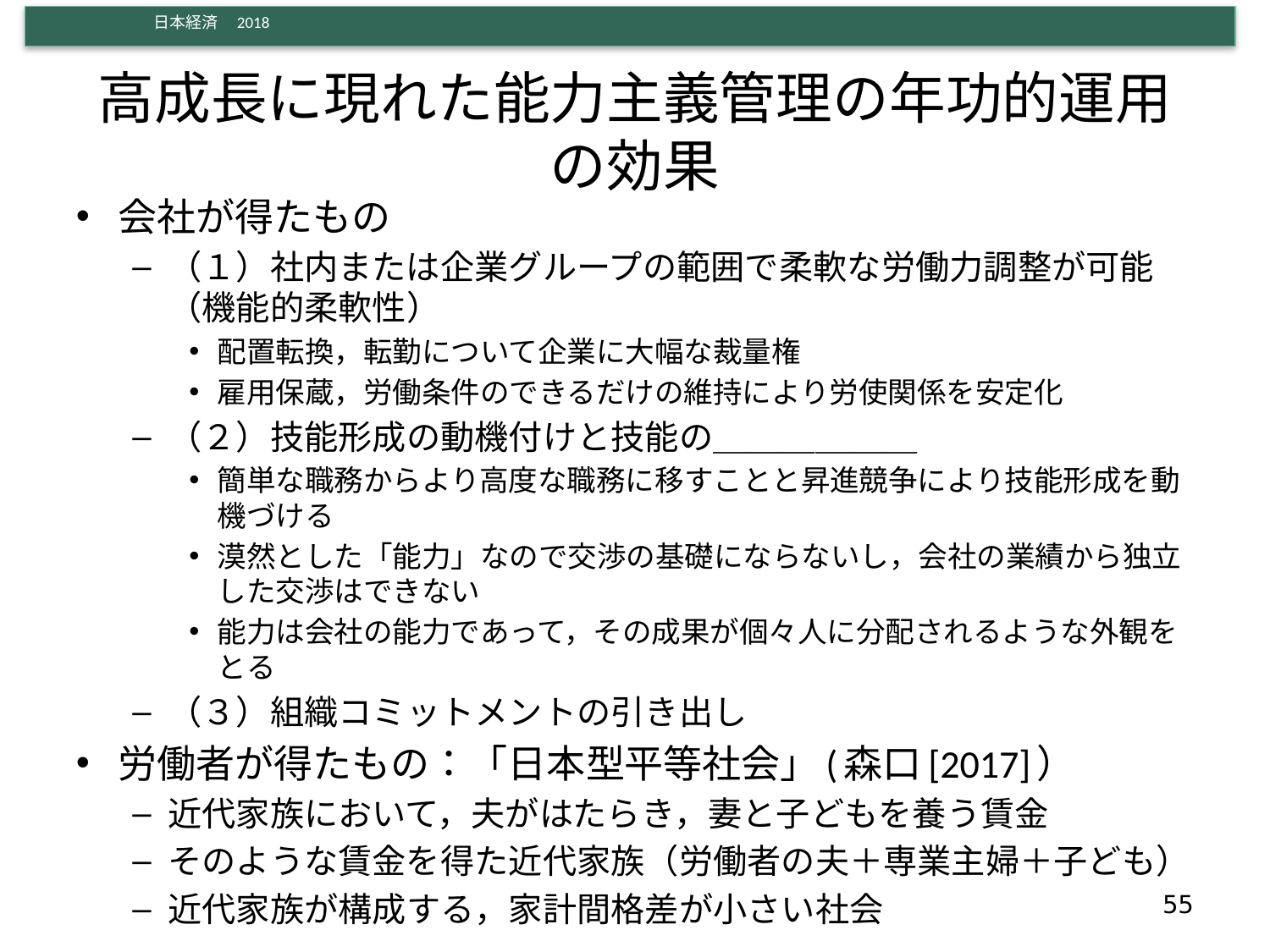

# 高成長に現れた能力主義管理の年功的運用の効果
会社が得たもの
（１）社内または企業グループの範囲で柔軟な労働力調整が可能（機能的柔軟性）
配置転換，転勤について企業に大幅な裁量権
雇用保蔵，労働条件のできるだけの維持により労使関係を安定化
（２）技能形成の動機付けと技能の＿＿＿＿＿＿
簡単な職務からより高度な職務に移すことと昇進競争により技能形成を動機づける
漠然とした「能力」なので交渉の基礎にならないし，会社の業績から独立した交渉はできない
能力は会社の能力であって，その成果が個々人に分配されるような外観をとる
（３）組織コミットメントの引き出し
労働者が得たもの：「日本型平等社会」(森口[2017]）
近代家族において，夫がはたらき，妻と子どもを養う賃金
そのような賃金を得た近代家族（労働者の夫＋専業主婦＋子ども）
近代家族が構成する，家計間格差が小さい社会

55